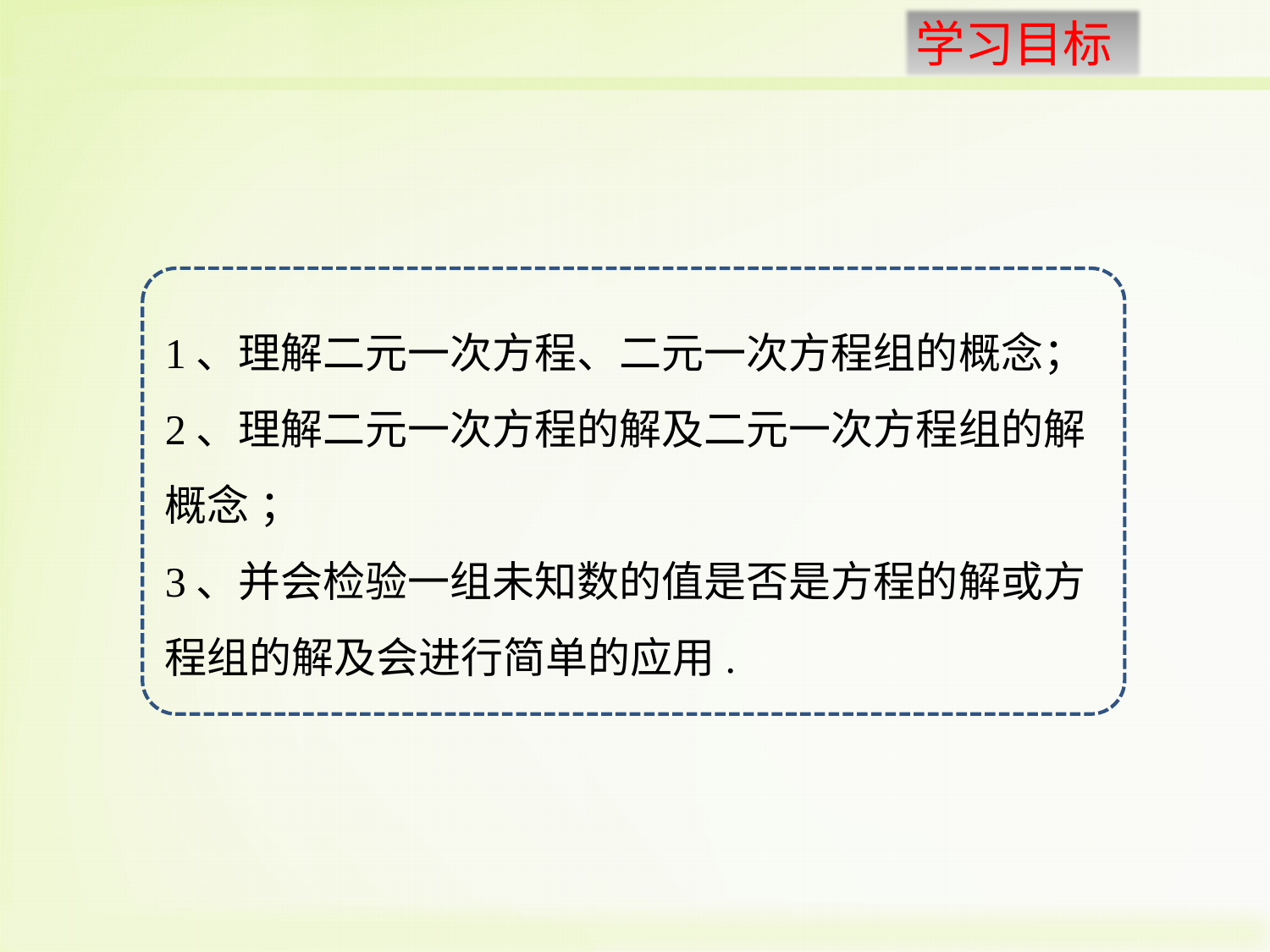

1、理解二元一次方程、二元一次方程组的概念；
2、理解二元一次方程的解及二元一次方程组的解概念 ；
3、并会检验一组未知数的值是否是方程的解或方程组的解及会进行简单的应用.